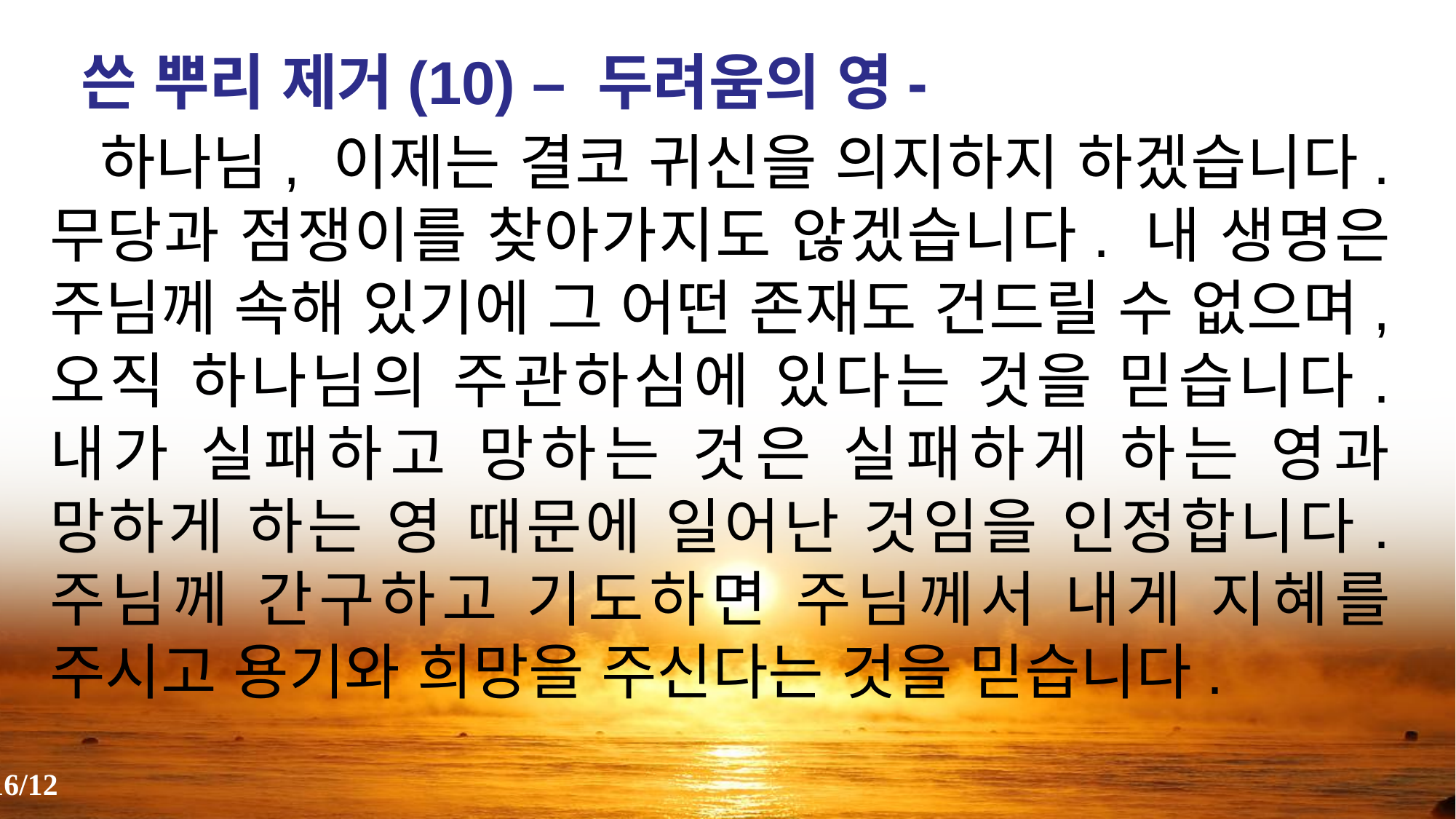

쓴 뿌리 제거(10) – 두려움의 영-
  하나님, 이제는 결코 귀신을 의지하지 하겠습니다. 무당과 점쟁이를 찾아가지도 않겠습니다. 내 생명은 주님께 속해 있기에 그 어떤 존재도 건드릴 수 없으며, 오직 하나님의 주관하심에 있다는 것을 믿습니다. 내가 실패하고 망하는 것은 실패하게 하는 영과 망하게 하는 영 때문에 일어난 것임을 인정합니다. 주님께 간구하고 기도하면 주님께서 내게 지혜를 주시고 용기와 희망을 주신다는 것을 믿습니다.